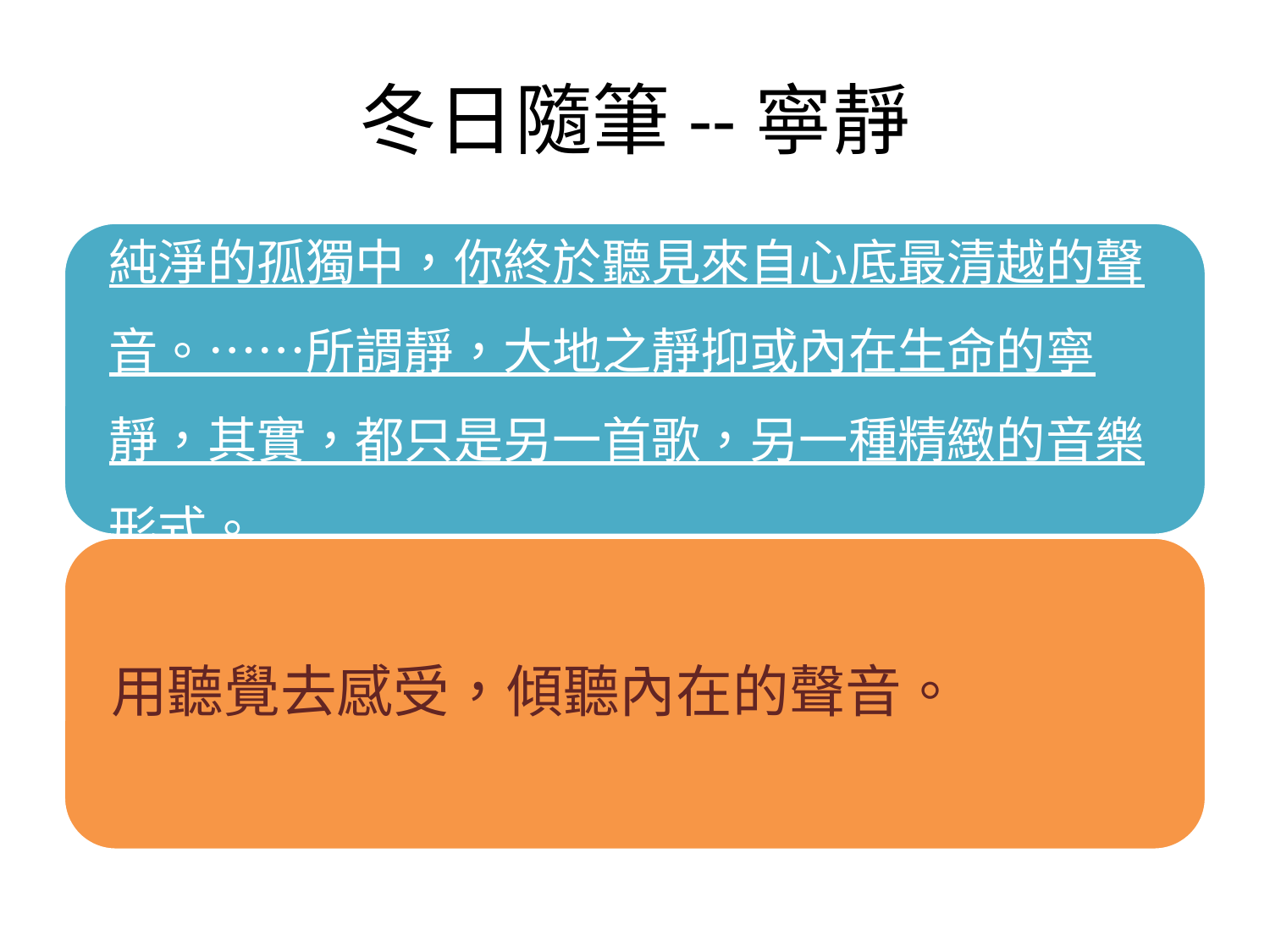

# 冬日隨筆--寧靜
純淨的孤獨中，你終於聽見來自心底最清越的聲音。……所謂靜，大地之靜抑或內在生命的寧靜，其實，都只是另一首歌，另一種精緻的音樂形式。
用聽覺去感受，傾聽內在的聲音。